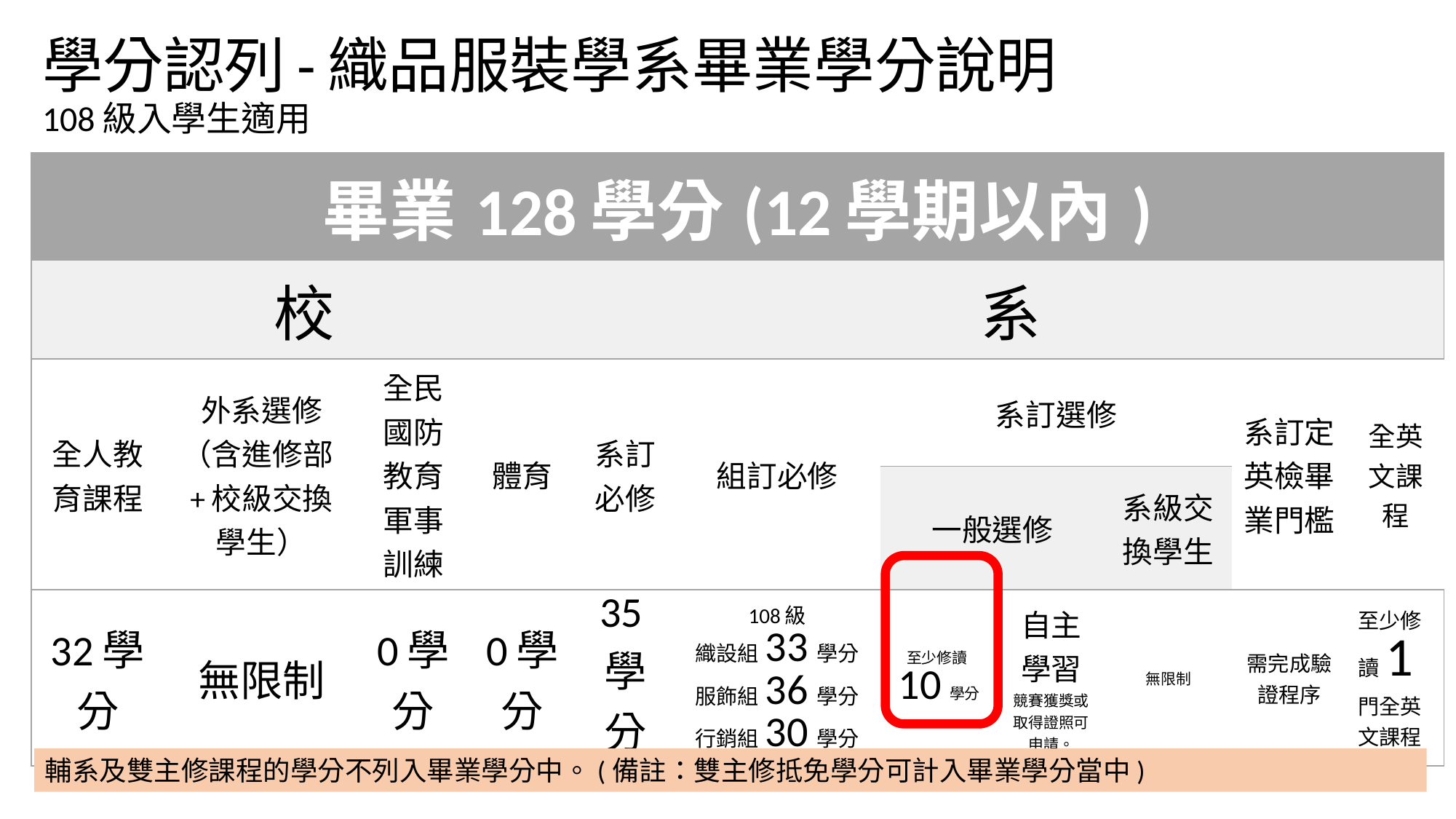

# 學分認列-織品服裝學系畢業學分說明 108級入學生適用
| 畢業128學分(12學期以內) |  |  |  |  |  |  |  |  |  |  |
| --- | --- | --- | --- | --- | --- | --- | --- | --- | --- | --- |
| 校 |  |  |  | 系 |  |  |  |  |  |  |
| 全人教育課程 | 外系選修 （含進修部+校級交換學生） | 全民國防教育軍事訓練 | 體育 | 系訂必修 | 組訂必修 | 系訂選修 |  |  | 系訂定英檢畢業門檻 | 全英文課程 |
|  |  |  |  |  |  | 一般選修 |  | 系級交換學生 |  |  |
| 32學分 | 無限制 | 0學分 | 0學分 | 35學分 | 108級 織設組33學分 服飾組36學分 行銷組30學分 | 至少修讀10學分 | 自主學習 競賽獲獎或取得證照可申請。 | 無限制 | 需完成驗證程序 | 至少修讀1門全英文課程 |

輔系及雙主修課程的學分不列入畢業學分中。(備註：雙主修抵免學分可計入畢業學分當中)